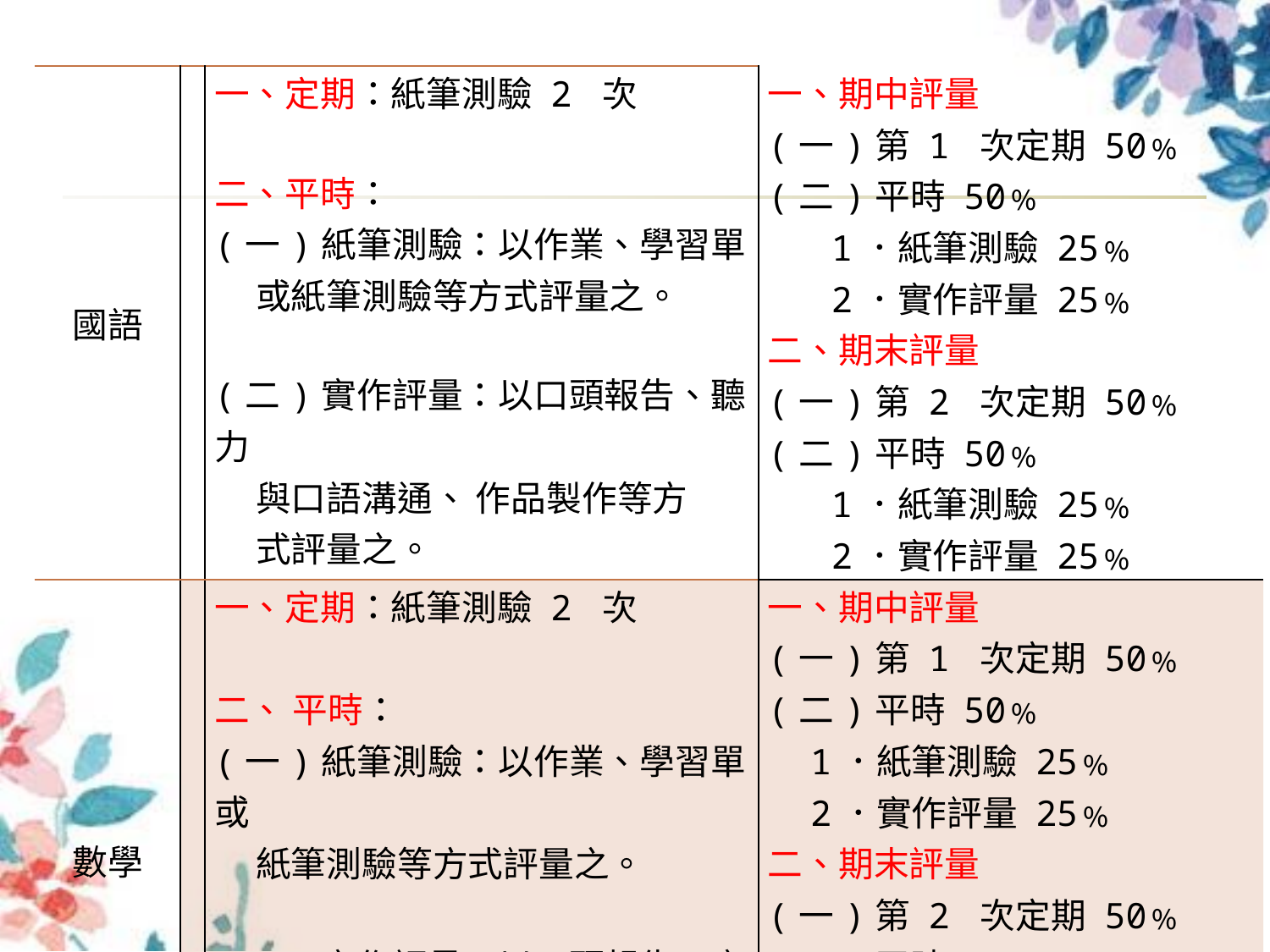

| 國語 |  | 一、定期：紙筆測驗 2 次 二、平時： (一)紙筆測驗：以作業、學習單 或紙筆測驗等方式評量之。 (二)實作評量：以口頭報告、聽力 與口語溝通、 作品製作等方 式評量之。 | 一、期中評量 (一)第 1 次定期 50﹪ (二)平時 50﹪ 1．紙筆測驗 25﹪ 2．實作評量 25﹪ 二、期末評量 (一)第 2 次定期 50﹪ (二)平時 50﹪ 1．紙筆測驗 25﹪ 2．實作評量 25﹪ |
| --- | --- | --- | --- |
| 數學 |  | 一、定期：紙筆測驗 2 次 二、 平時： (一)紙筆測驗：以作業、學習單或 紙筆測驗等方式評量之。 (二)實作評量：以口頭報告、實際 操作或作品製作等方式評量之。 | 一、期中評量 (一)第 1 次定期 50﹪ (二)平時 50﹪ 1．紙筆測驗 25﹪ 2．實作評量 25﹪ 二、期末評量 (一)第 2 次定期 50﹪ (二)平時 50﹪ 1．紙筆測驗 25﹪ 2．實作評量 25﹪ |